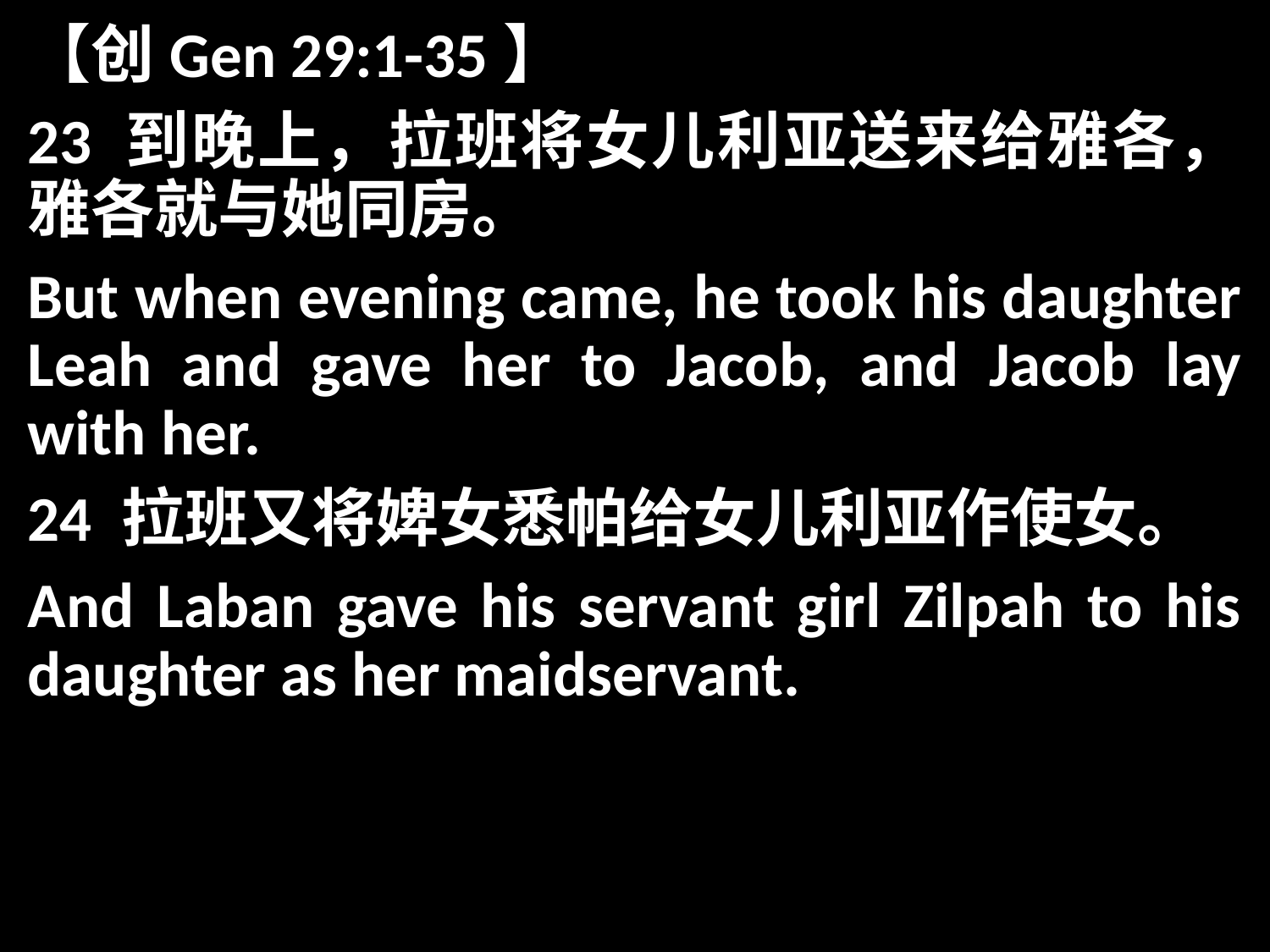

【创Gen 29:1-35】
23 到晚上，拉班将女儿利亚送来给雅各，雅各就与她同房。
But when evening came, he took his daughter Leah and gave her to Jacob, and Jacob lay with her.
24 拉班又将婢女悉帕给女儿利亚作使女。
And Laban gave his servant girl Zilpah to his daughter as her maidservant.